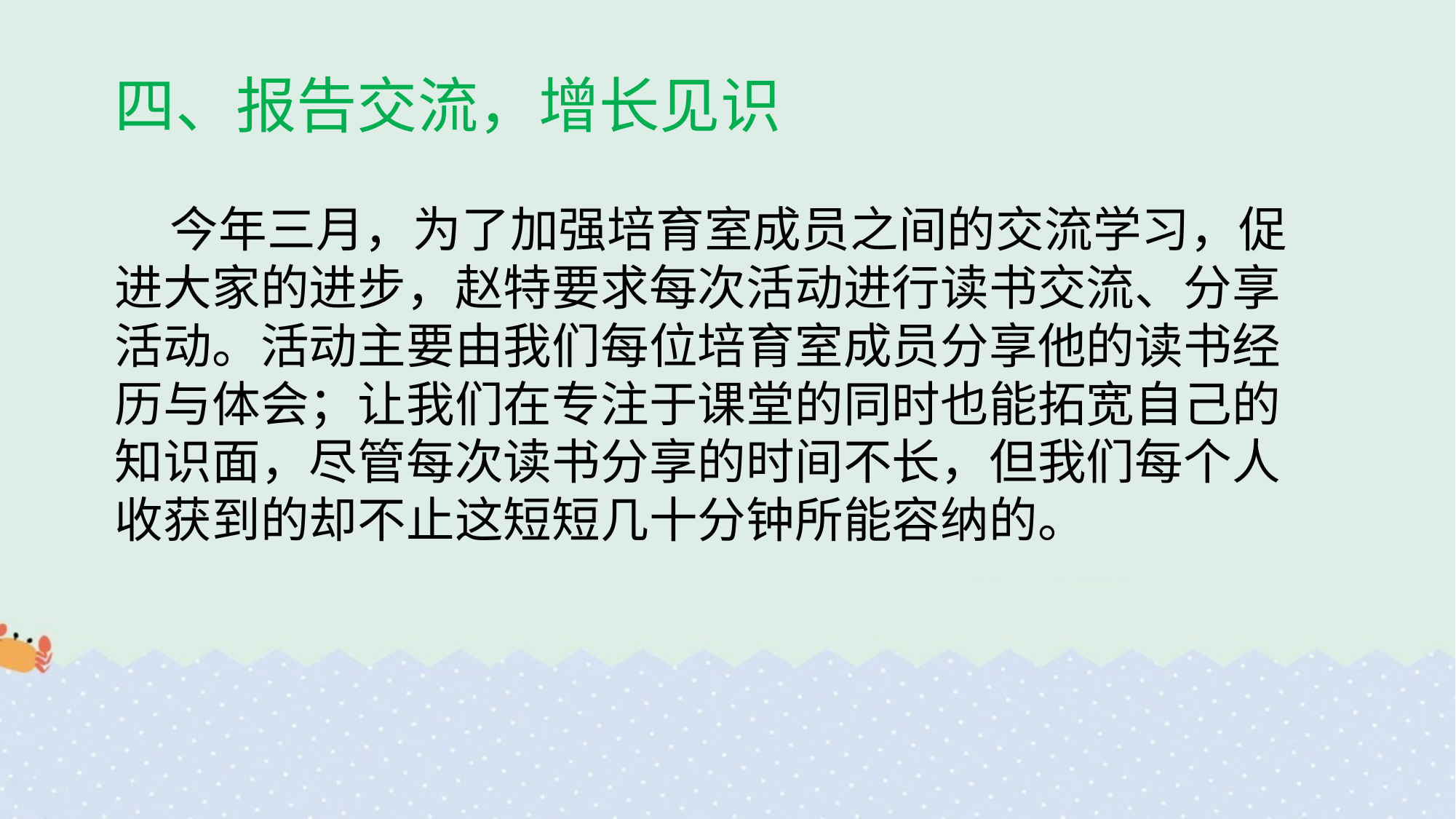

四、报告交流，增长见识

    今年三月，为了加强培育室成员之间的交流学习，促进大家的进步，赵特要求每次活动进行读书交流、分享活动。活动主要由我们每位培育室成员分享他的读书经历与体会；让我们在专注于课堂的同时也能拓宽自己的知识面，尽管每次读书分享的时间不长，但我们每个人收获到的却不止这短短几十分钟所能容纳的。